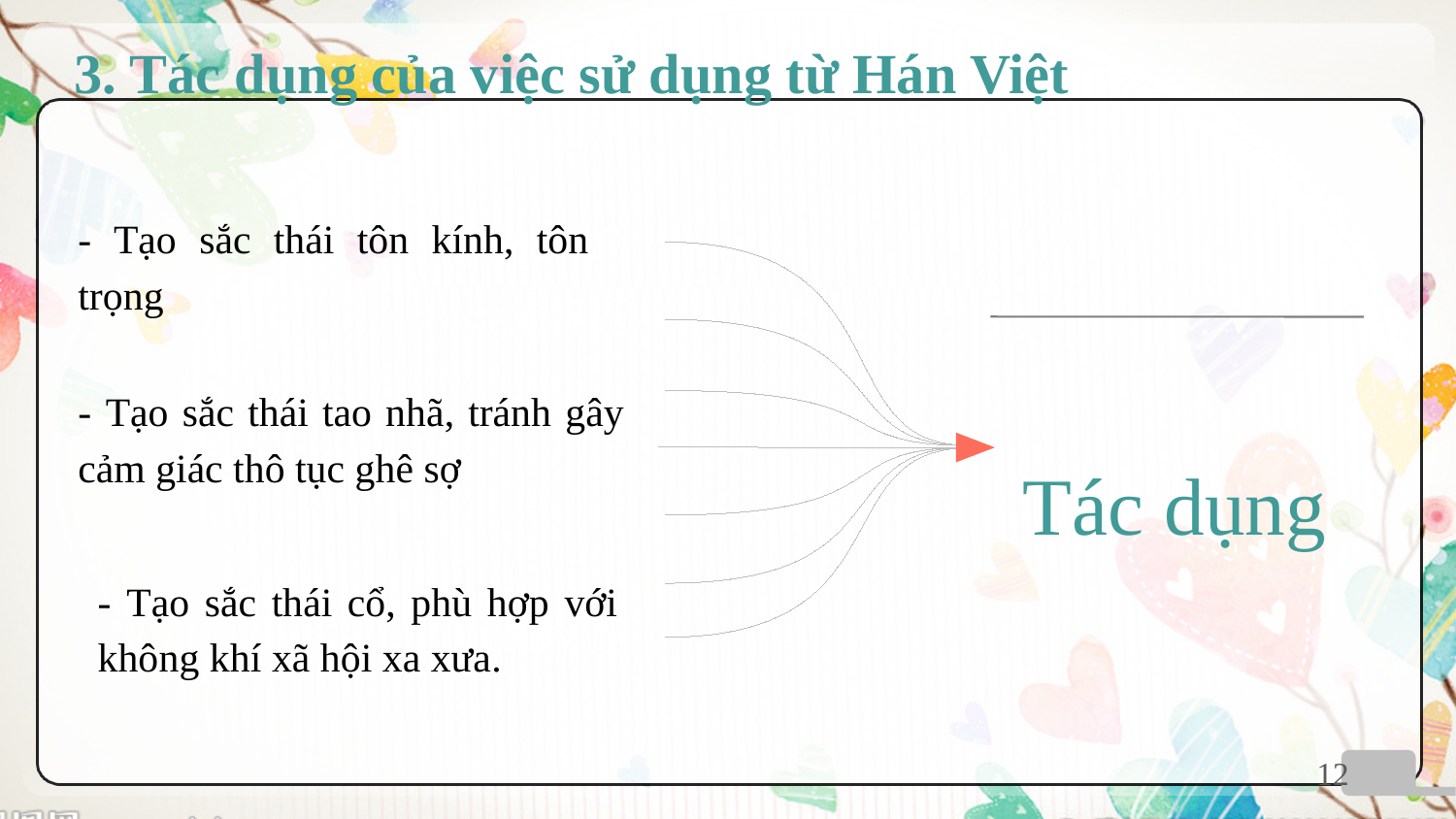

# 3. Tác dụng của việc sử dụng từ Hán Việt
- Tạo sắc thái tôn kính, tôn trọng
添加标题

添加标题

- Tạo sắc thái tao nhã, tránh gây cảm giác thô tục ghê sợ

Tác dụng

- Tạo sắc thái cổ, phù hợp với không khí xã hội xa xưa.
添加标题